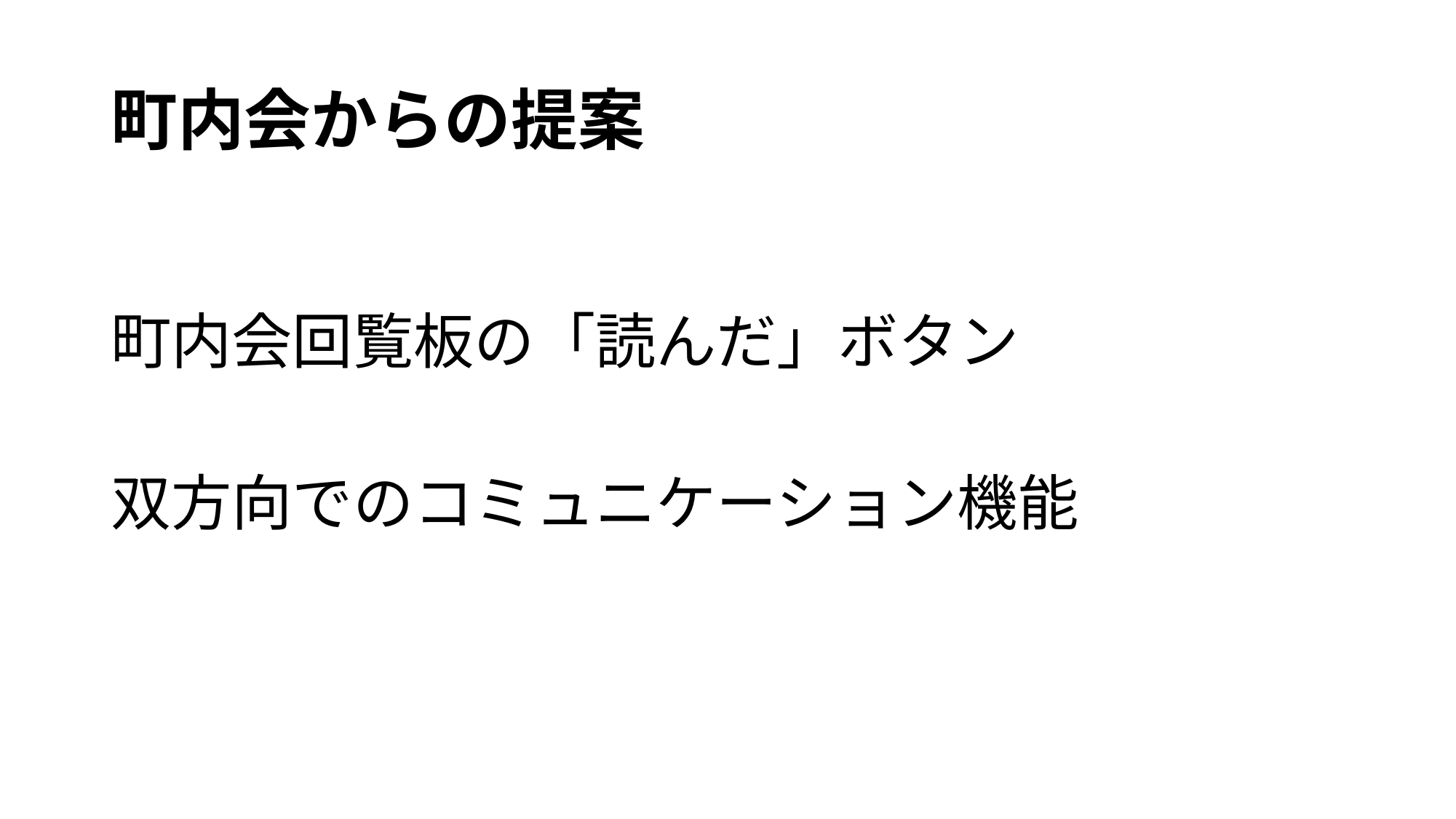

# 町内会からの提案

町内会回覧板の「読んだ」ボタン

双方向でのコミュニケーション機能